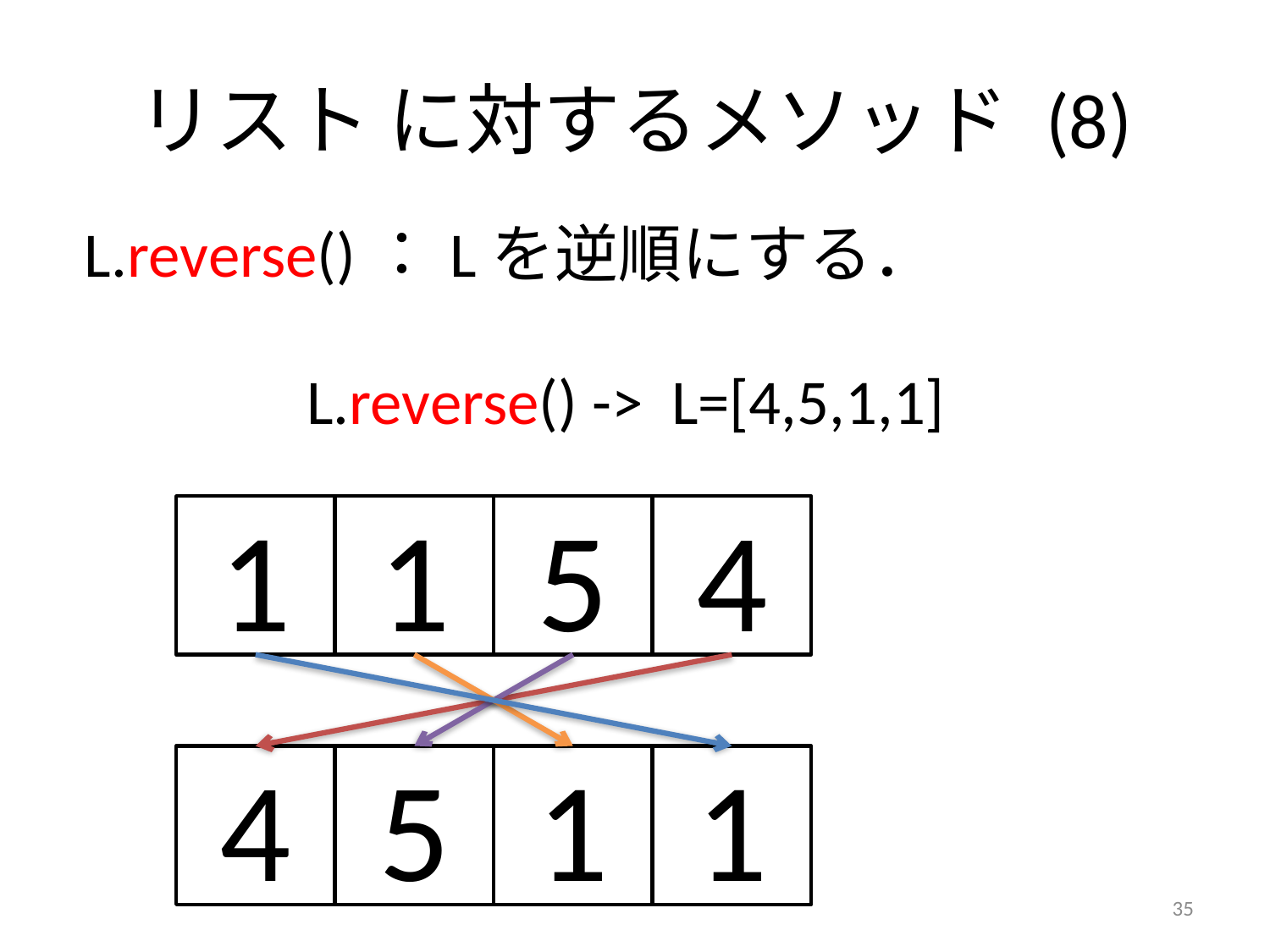

# リスト に対するメソッド (8)
L.reverse()：Lを逆順にする．

           L.reverse() ->  L=[4,5,1,1]

1
1
5
4
4
5
1
1
35